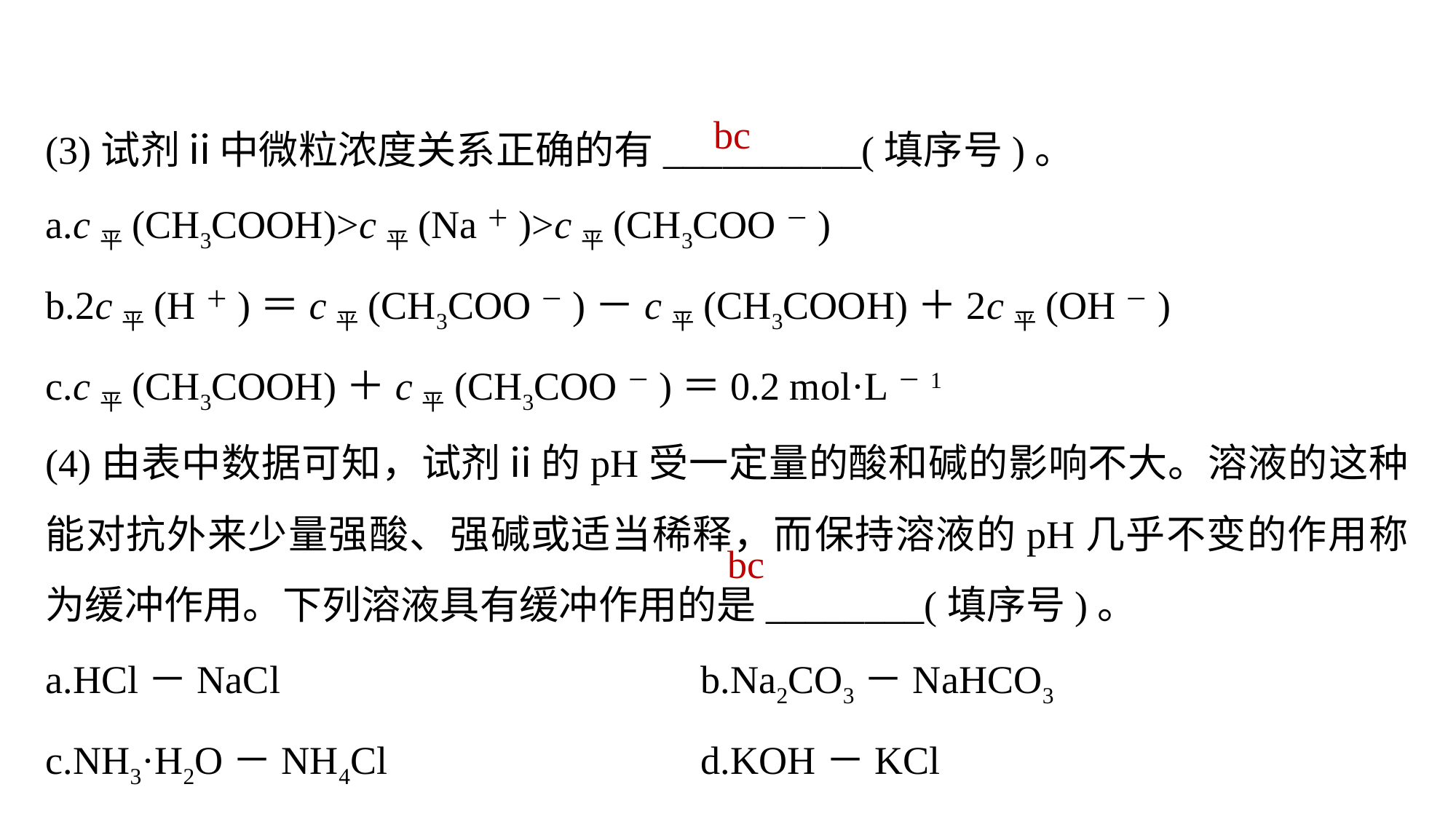

(3)试剂ⅱ中微粒浓度关系正确的有__________(填序号)。
a.c平(CH3COOH)>c平(Na＋)>c平(CH3COO－)
b.2c平(H＋)＝c平(CH3COO－)－c平(CH3COOH)＋2c平(OH－)
c.c平(CH3COOH)＋c平(CH3COO－)＝0.2 mol·L－1
(4)由表中数据可知，试剂ⅱ的pH受一定量的酸和碱的影响不大。溶液的这种能对抗外来少量强酸、强碱或适当稀释，而保持溶液的pH几乎不变的作用称为缓冲作用。下列溶液具有缓冲作用的是________(填序号)。
a.HCl－NaCl  					b.Na2CO3－NaHCO3
c.NH3·H2O－NH4Cl  			d.KOH－KCl
bc
bc